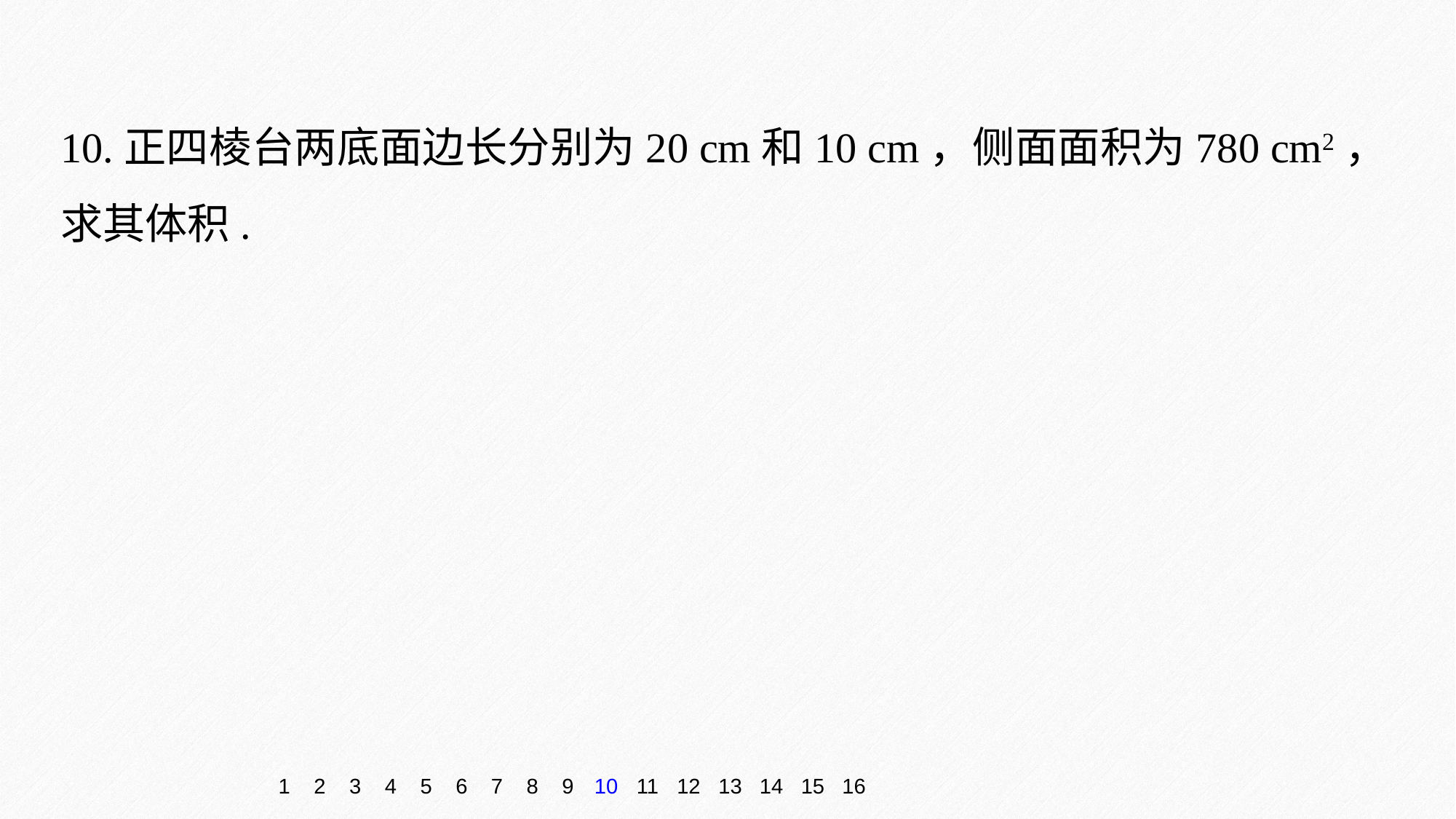

10.正四棱台两底面边长分别为20 cm和10 cm，侧面面积为780 cm2，求其体积.
1
2
3
4
5
6
7
8
9
10
11
12
13
14
15
16